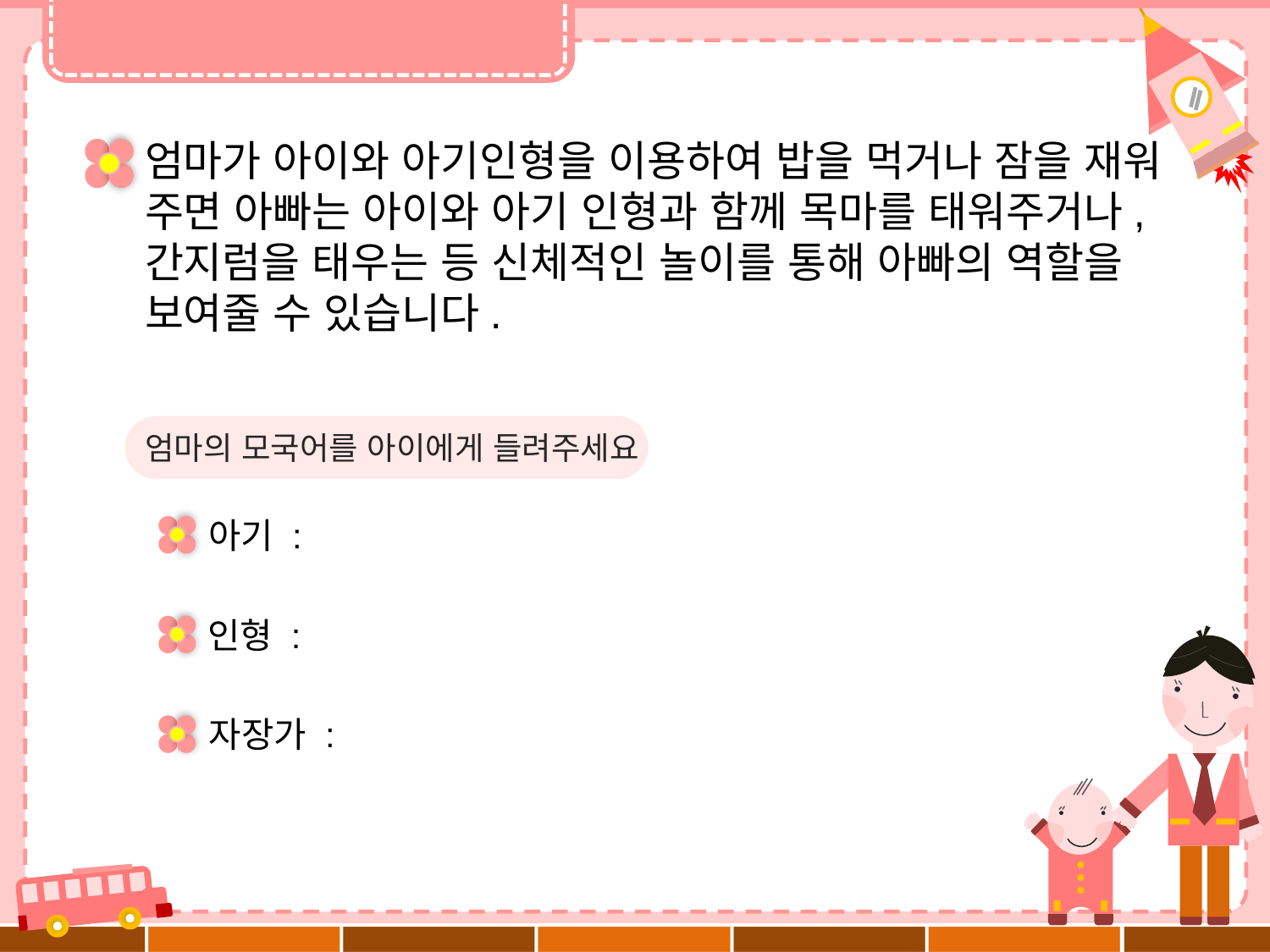

엄마가 아이와 아기인형을 이용하여 밥을 먹거나 잠을 재워
주면 아빠는 아이와 아기 인형과 함께 목마를 태워주거나,
간지럼을 태우는 등 신체적인 놀이를 통해 아빠의 역할을
보여줄 수 있습니다.

엄마의 모국어를 아이에게 들려주세요
아기 :

인형 :

자장가 :